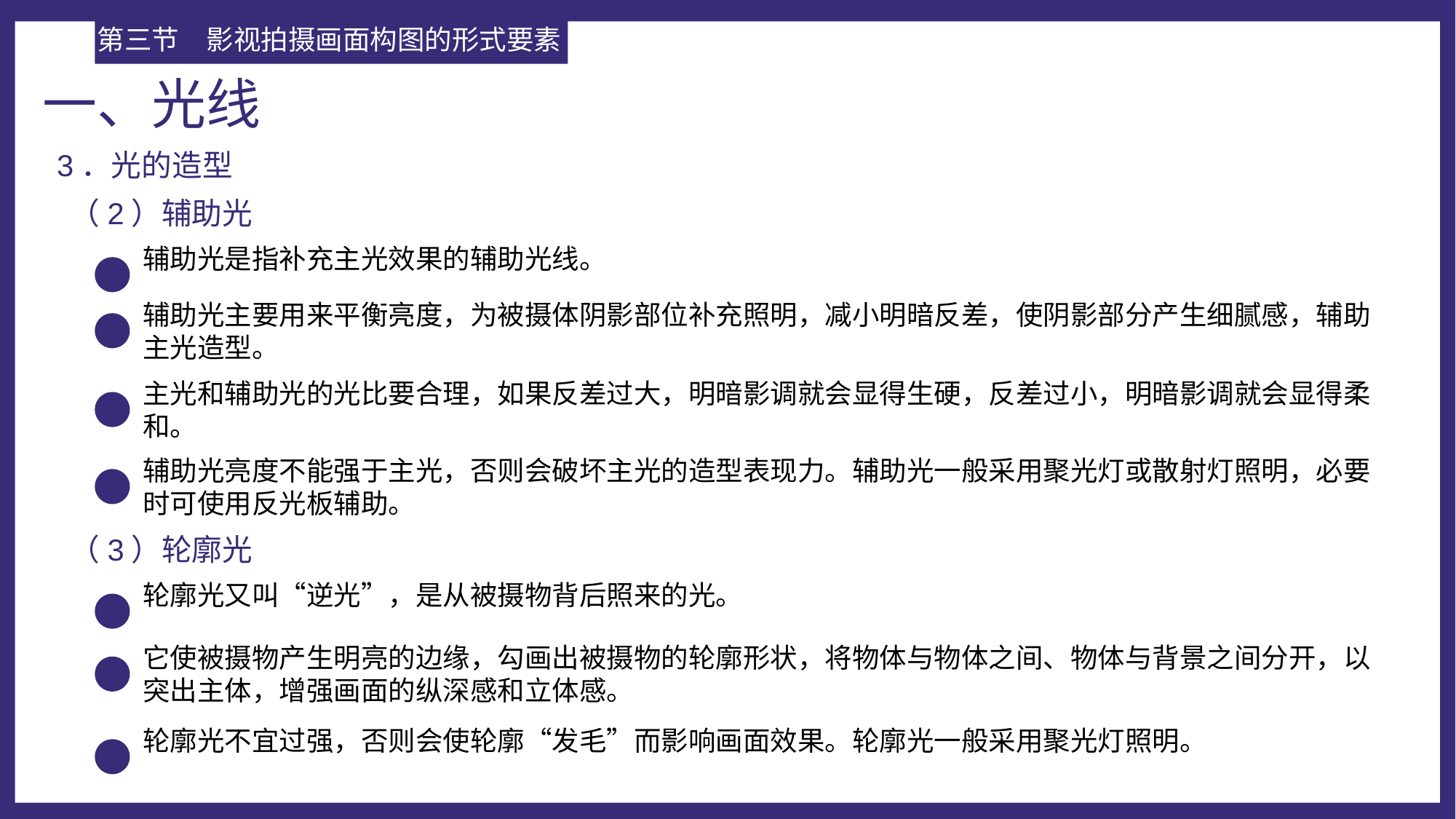

第三节	影视拍摄画面构图的形式要素
一、光线
3．光的造型
（2）辅助光
辅助光是指补充主光效果的辅助光线。

辅助光主要用来平衡亮度，为被摄体阴影部位补充照明，减小明暗反差，使阴影部分产生细腻感，辅助主光造型。

主光和辅助光的光比要合理，如果反差过大，明暗影调就会显得生硬，反差过小，明暗影调就会显得柔和。

辅助光亮度不能强于主光，否则会破坏主光的造型表现力。辅助光一般采用聚光灯或散射灯照明，必要时可使用反光板辅助。

（3）轮廓光
轮廓光又叫“逆光”，是从被摄物背后照来的光。

它使被摄物产生明亮的边缘，勾画出被摄物的轮廓形状，将物体与物体之间、物体与背景之间分开，以突出主体，增强画面的纵深感和立体感。

轮廓光不宜过强，否则会使轮廓“发毛”而影响画面效果。轮廓光一般采用聚光灯照明。